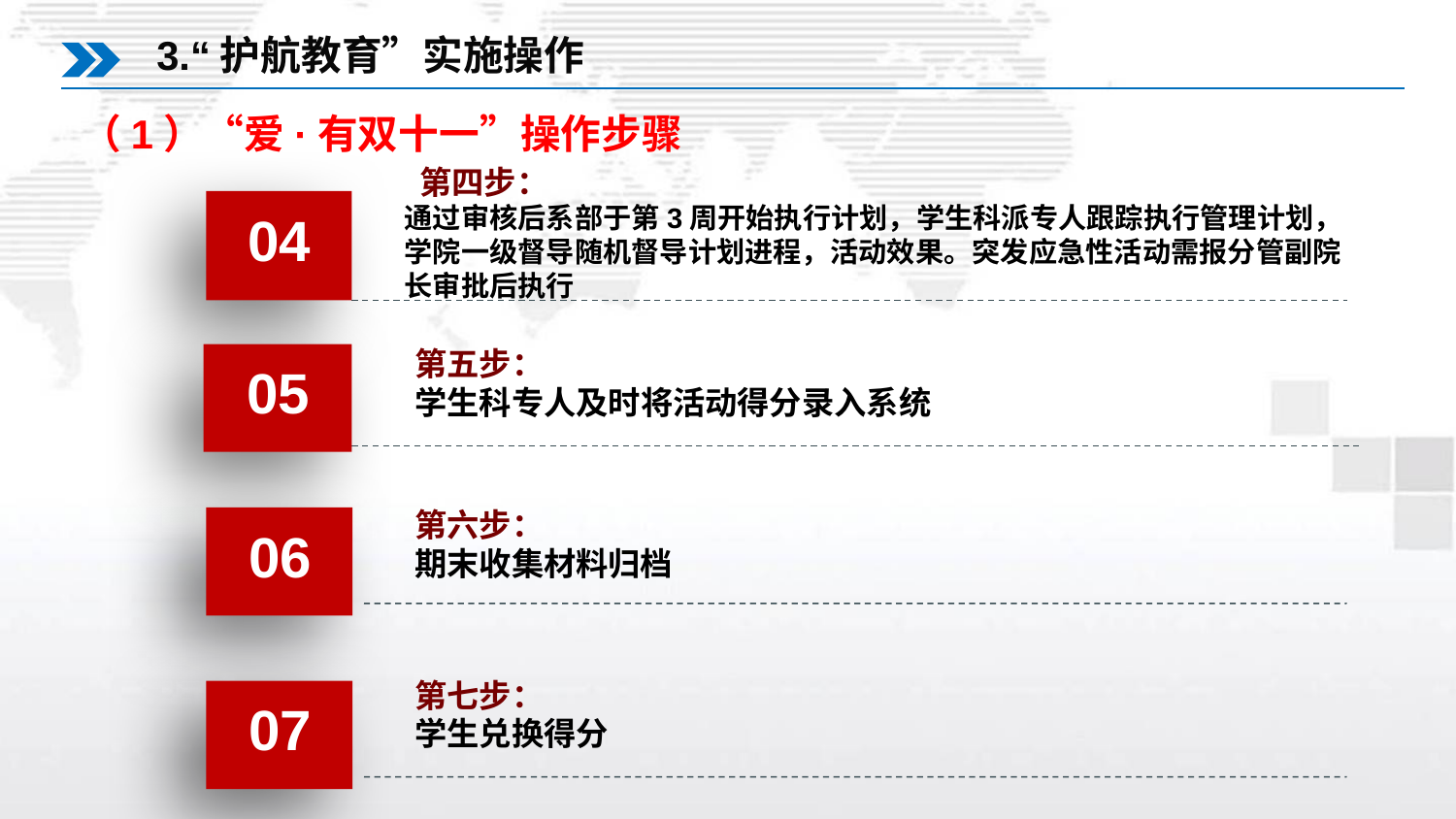

3.“护航教育”实施操作

（1）“爱·有双十一”操作步骤
 第四步：
通过审核后系部于第3周开始执行计划，学生科派专人跟踪执行管理计划，学院一级督导随机督导计划进程，活动效果。突发应急性活动需报分管副院长审批后执行

04
第五步：
学生科专人及时将活动得分录入系统

05
第六步：
期末收集材料归档

06

第七步：
学生兑换得分

07